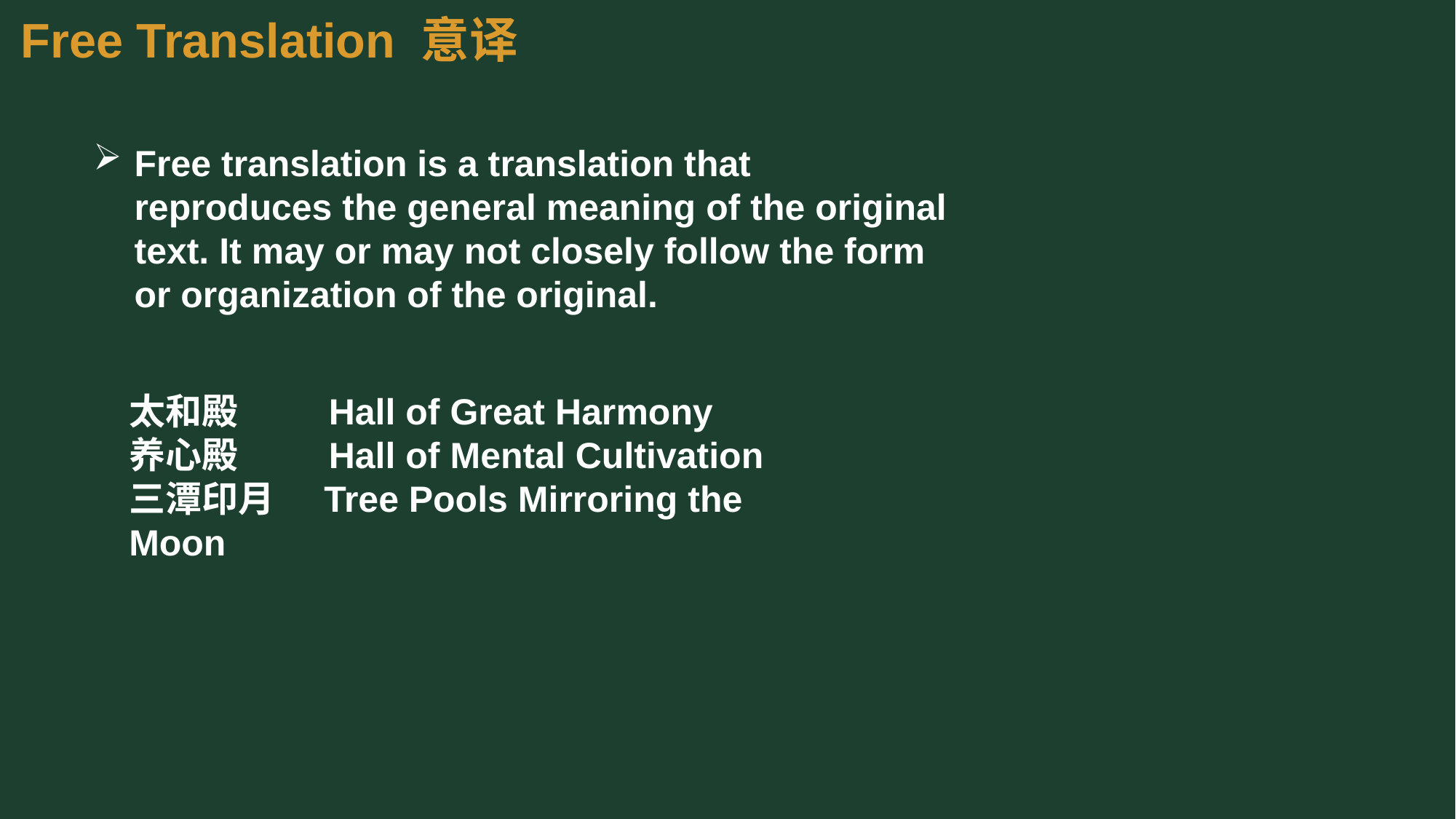

Free Translation 意译
Free translation is a translation that reproduces the general meaning of the original text. It may or may not closely follow the form or organization of the original.
太和殿          Hall of Great Harmony
养心殿          Hall of Mental Cultivation
三潭印月     Tree Pools Mirroring the Moon